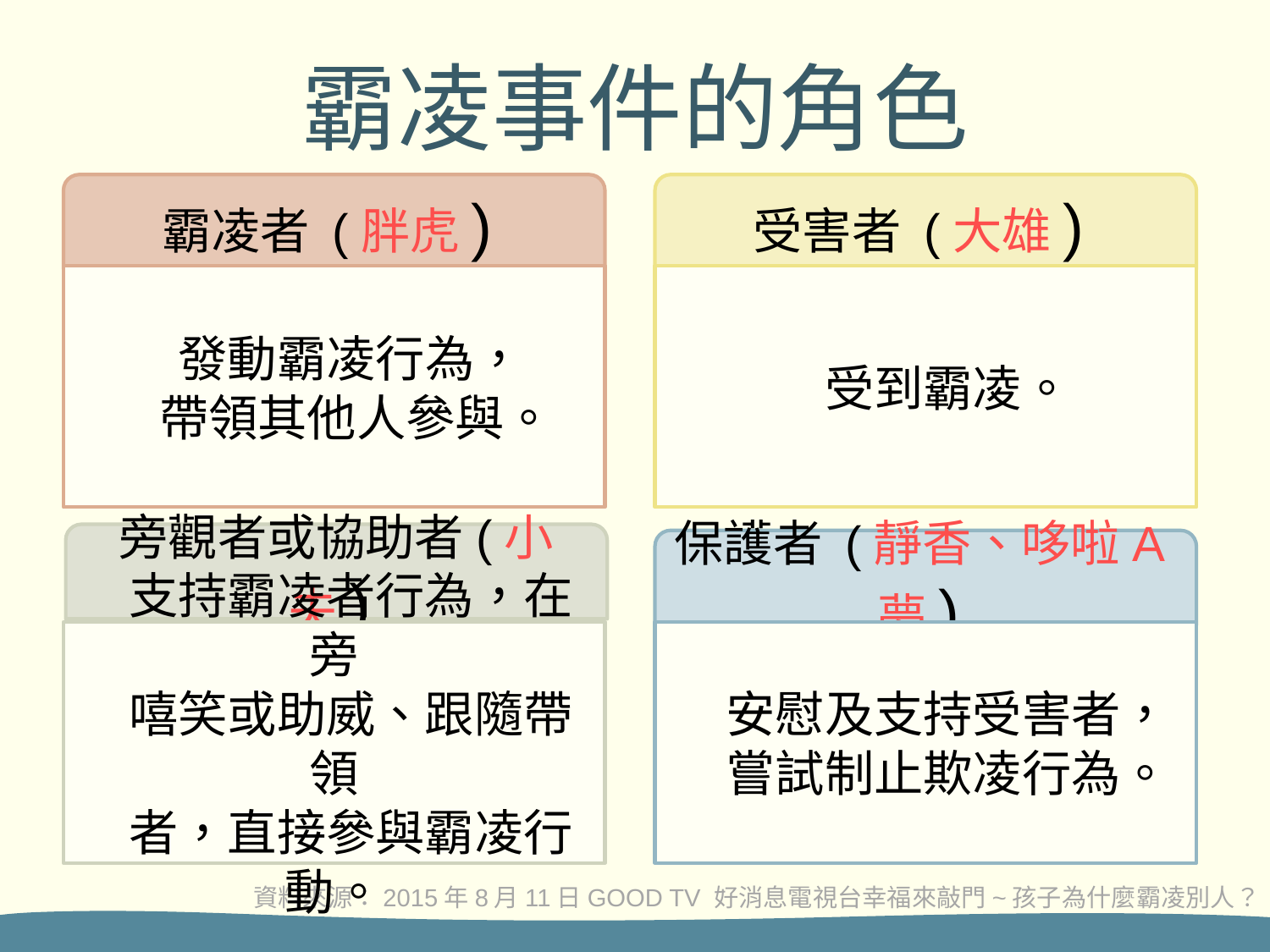

# 霸凌事件的角色
霸凌者 (胖虎)
受害者 (大雄)
  發動霸凌行為，
   帶領其他人參與。
   受到霸凌。

旁觀者或協助者(小夫)
保護者 (靜香、哆啦A夢)
  支持霸凌者行為，在旁
  嘻笑或助威、跟隨帶領
  者，直接參與霸凌行動。
   安慰及支持受害者，
   嘗試制止欺凌行為。
資料來源：2015年8月11日GOOD TV 好消息電視台幸福來敲門~孩子為什麼霸凌別人？